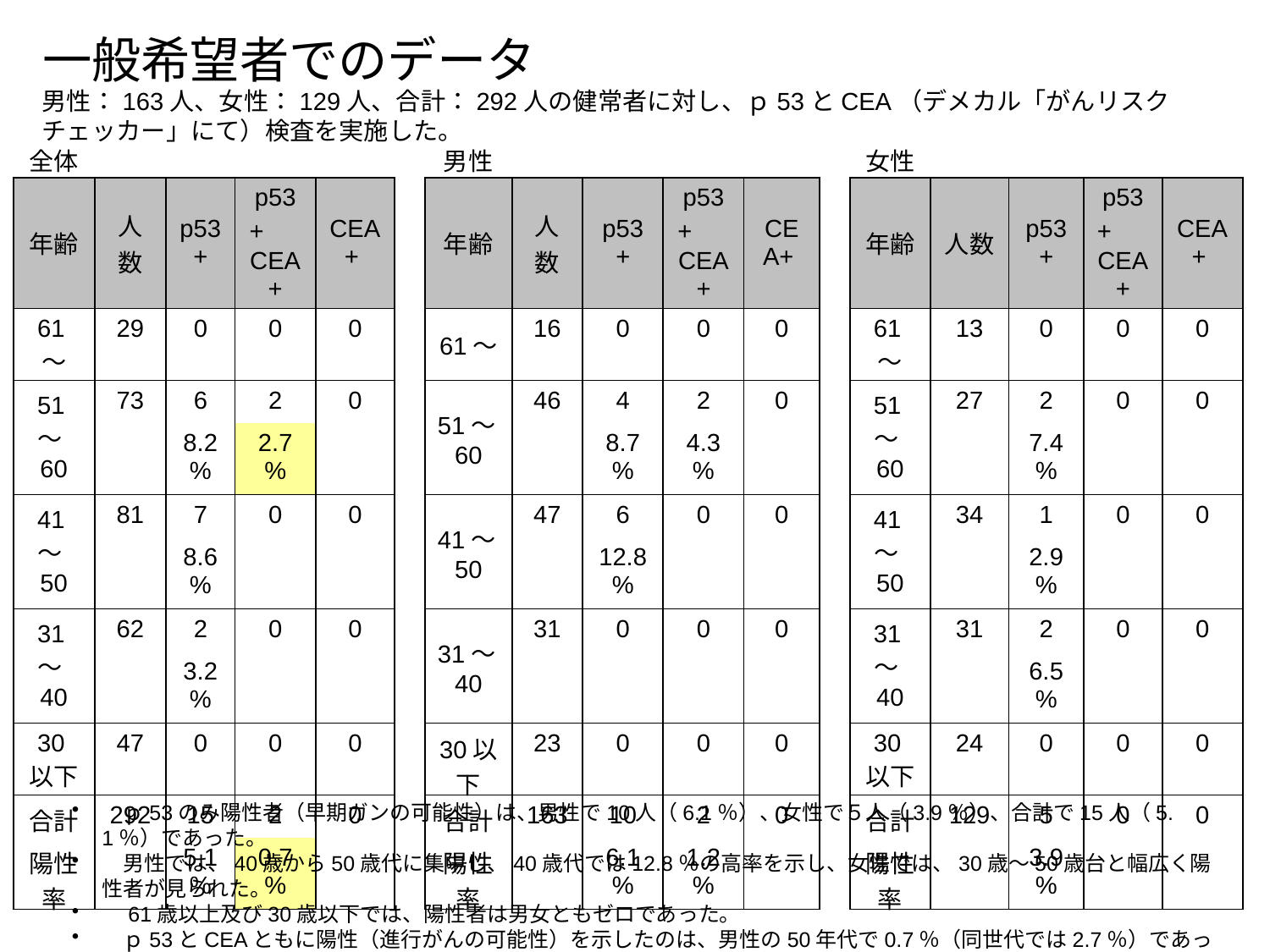

# 一般希望者でのデータ
男性：163人、女性：129人、合計：292人の健常者に対し、ｐ53とCEA（デメカル「がんリスクチェッカー」にて）検査を実施した。
| 全体 |  |  |  |  |  | 男性 |  |  |  |  |  | 女性 |  |  |  |  |
| --- | --- | --- | --- | --- | --- | --- | --- | --- | --- | --- | --- | --- | --- | --- | --- | --- |
| 年齢 | 人数 | p53+ | p53+　CEA+ | CEA+ |  | 年齢 | 人数 | p53+ | p53+　CEA+ | CEA+ |  | 年齢 | 人数 | p53+ | p53+　CEA+ | CEA+ |
| 61～ | 29 | 0 | 0 | 0 |  | 61～ | 16 | 0 | 0 | 0 |  | 61～ | 13 | 0 | 0 | 0 |
| 51～60 | 73 | 6 | 2 | 0 |  | 51～60 | 46 | 4 | 2 | 0 |  | 51～60 | 27 | 2 | 0 | 0 |
|  |  | 8.2% | 2.7% |  |  |  |  | 8.7% | 4.3% |  |  |  |  | 7.4% |  |  |
| 41～50 | 81 | 7 | 0 | 0 |  | 41～50 | 47 | 6 | 0 | 0 |  | 41～50 | 34 | 1 | 0 | 0 |
|  |  | 8.6% |  |  |  |  |  | 12.8% |  |  |  |  |  | 2.9% |  |  |
| 31～40 | 62 | 2 | 0 | 0 |  | 31～40 | 31 | 0 | 0 | 0 |  | 31～40 | 31 | 2 | 0 | 0 |
|  |  | 3.2% |  |  |  |  |  |  |  |  |  |  |  | 6.5% |  |  |
| 30以下 | 47 | 0 | 0 | 0 |  | 30以下 | 23 | 0 | 0 | 0 |  | 30以下 | 24 | 0 | 0 | 0 |
| 合計 | 292 | 15 | 2 | 0 |  | 合計 | 163 | 10 | 2 | 0 |  | 合計 | 129 | 5 | 0 | 0 |
| 陽性率 |  | 5.1% | 0.7% |  |  | 陽性率 |  | 6.1% | 1.2% |  |  | 陽性率 |  | 3.9% |  |  |
　ｐ53のみ陽性者（早期ガンの可能性）は、男性で10人（6.1％）、女性で５人（3.9％）、合計で15人（5.1％）であった。
　男性では、40歳から50歳代に集中し、40歳代では12.8％の高率を示し、女性では、30歳～50歳台と幅広く陽性者が見られた。
　61歳以上及び30歳以下では、陽性者は男女ともゼロであった。
　ｐ53とCEAともに陽性（進行がんの可能性）を示したのは、男性の50年代で0.7％（同世代では2.7％）であった。
　CEAのみ陽性を示したのは、男女ともゼロであった。